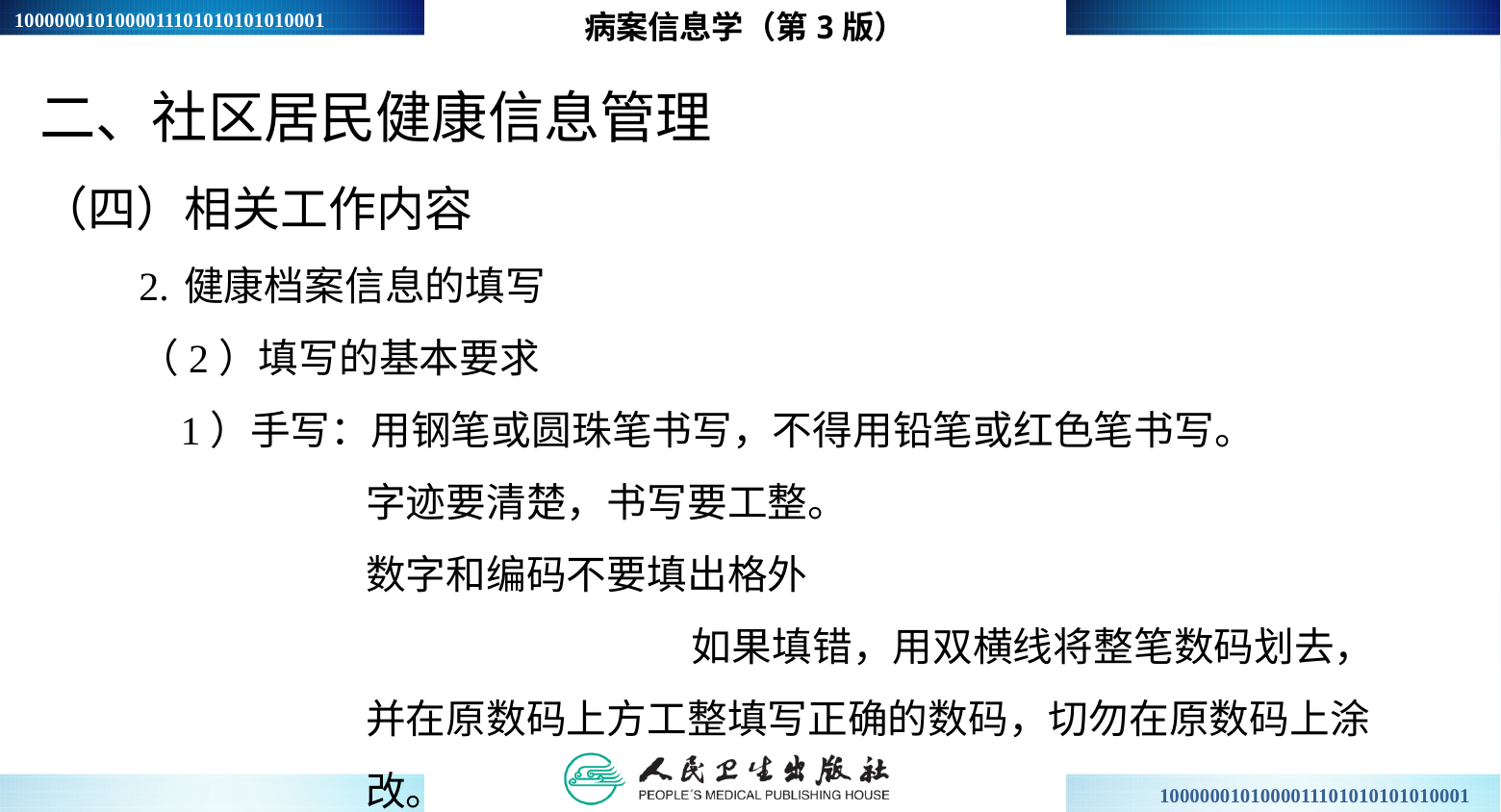

病案信息学（第3版）
二、社区居民健康信息管理
（四）相关工作内容
2.	健康档案信息的填写
（2）填写的基本要求
1）手写：用钢笔或圆珠笔书写，不得用铅笔或红色笔书写。
字迹要清楚，书写要工整。
数字和编码不要填出格外
如果填错，用双横线将整笔数码划去，并在原数码上方工整填写正确的数码，切勿在原数码上涂改。